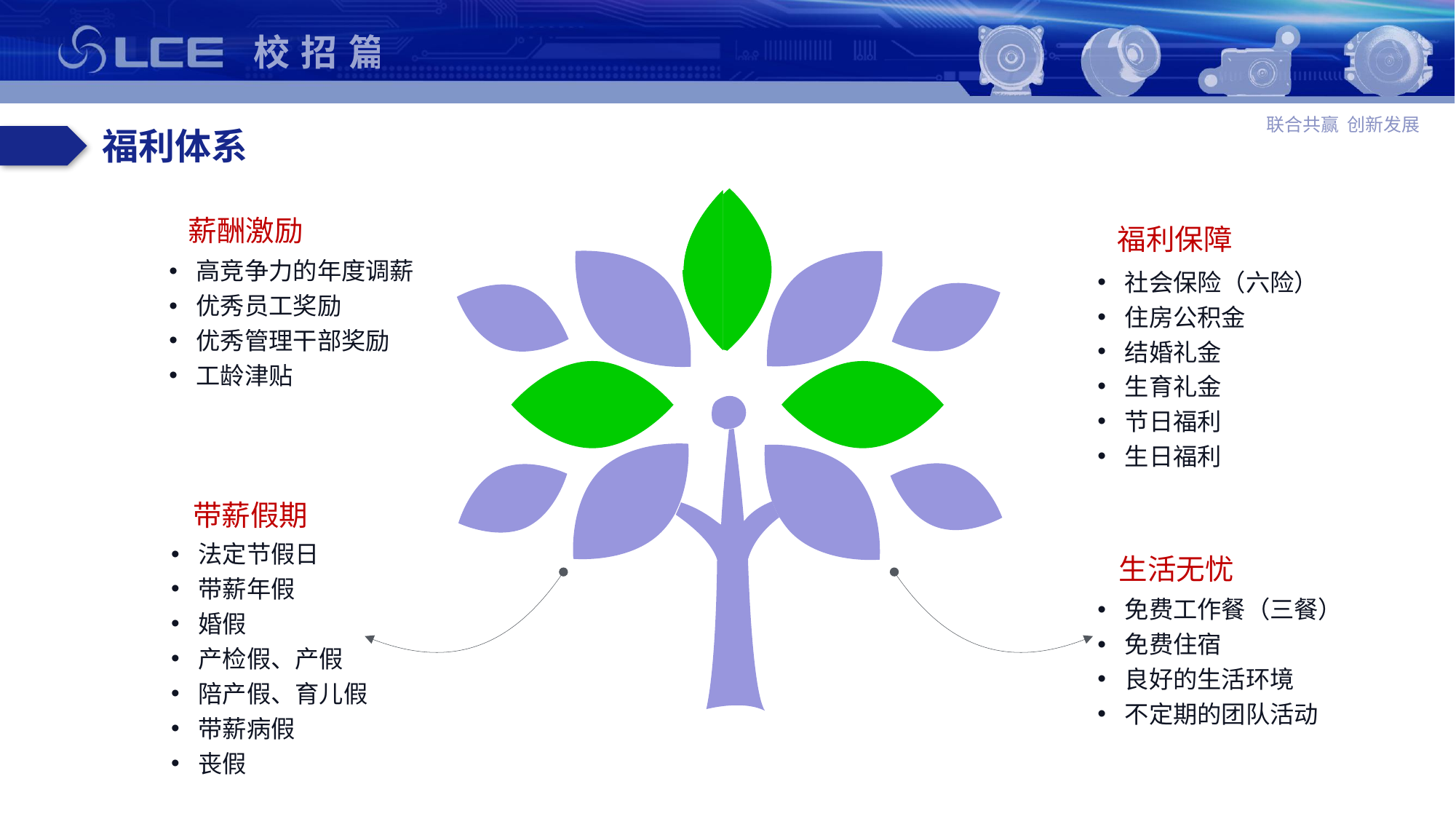

福利体系

薪酬激励
福利保障
高竞争力的年度调薪
优秀员工奖励
优秀管理干部奖励
工龄津贴
社会保险（六险）
住房公积金
结婚礼金
生育礼金
节日福利
生日福利

带薪假期
法定节假日
带薪年假
婚假
产检假、产假
陪产假、育儿假
带薪病假
丧假

生活无忧
免费工作餐（三餐）
免费住宿
良好的生活环境
不定期的团队活动